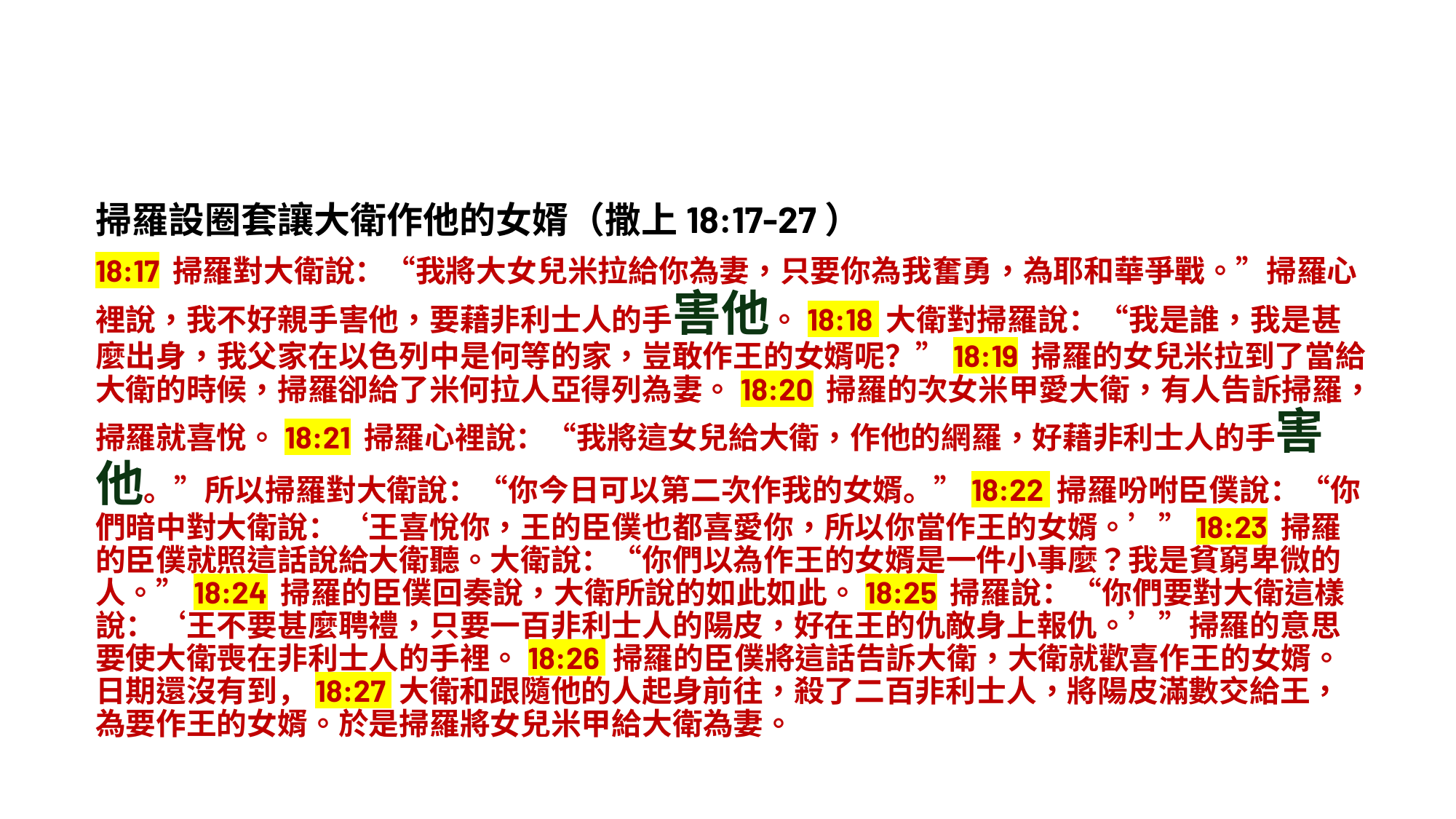

掃羅設圈套讓大衛作他的女婿（撒上18:17-27）
18:17 掃羅對大衛說：“我將大女兒米拉給你為妻，只要你為我奮勇，為耶和華爭戰。”掃羅心裡說，我不好親手害他，要藉非利士人的手害他。18:18 大衛對掃羅說：“我是誰，我是甚麼出身，我父家在以色列中是何等的家，豈敢作王的女婿呢？”18:19 掃羅的女兒米拉到了當給大衛的時候，掃羅卻給了米何拉人亞得列為妻。18:20 掃羅的次女米甲愛大衛，有人告訴掃羅，掃羅就喜悅。18:21 掃羅心裡說：“我將這女兒給大衛，作他的網羅，好藉非利士人的手害他。”所以掃羅對大衛說：“你今日可以第二次作我的女婿。”18:22 掃羅吩咐臣僕說：“你們暗中對大衛說：‘王喜悅你，王的臣僕也都喜愛你，所以你當作王的女婿。’”18:23 掃羅的臣僕就照這話說給大衛聽。大衛說：“你們以為作王的女婿是一件小事麼？我是貧窮卑微的人。”18:24 掃羅的臣僕回奏說，大衛所說的如此如此。18:25 掃羅說：“你們要對大衛這樣說：‘王不要甚麼聘禮，只要一百非利士人的陽皮，好在王的仇敵身上報仇。’”掃羅的意思要使大衛喪在非利士人的手裡。18:26 掃羅的臣僕將這話告訴大衛，大衛就歡喜作王的女婿。日期還沒有到，18:27 大衛和跟隨他的人起身前往，殺了二百非利士人，將陽皮滿數交給王，為要作王的女婿。於是掃羅將女兒米甲給大衛為妻。